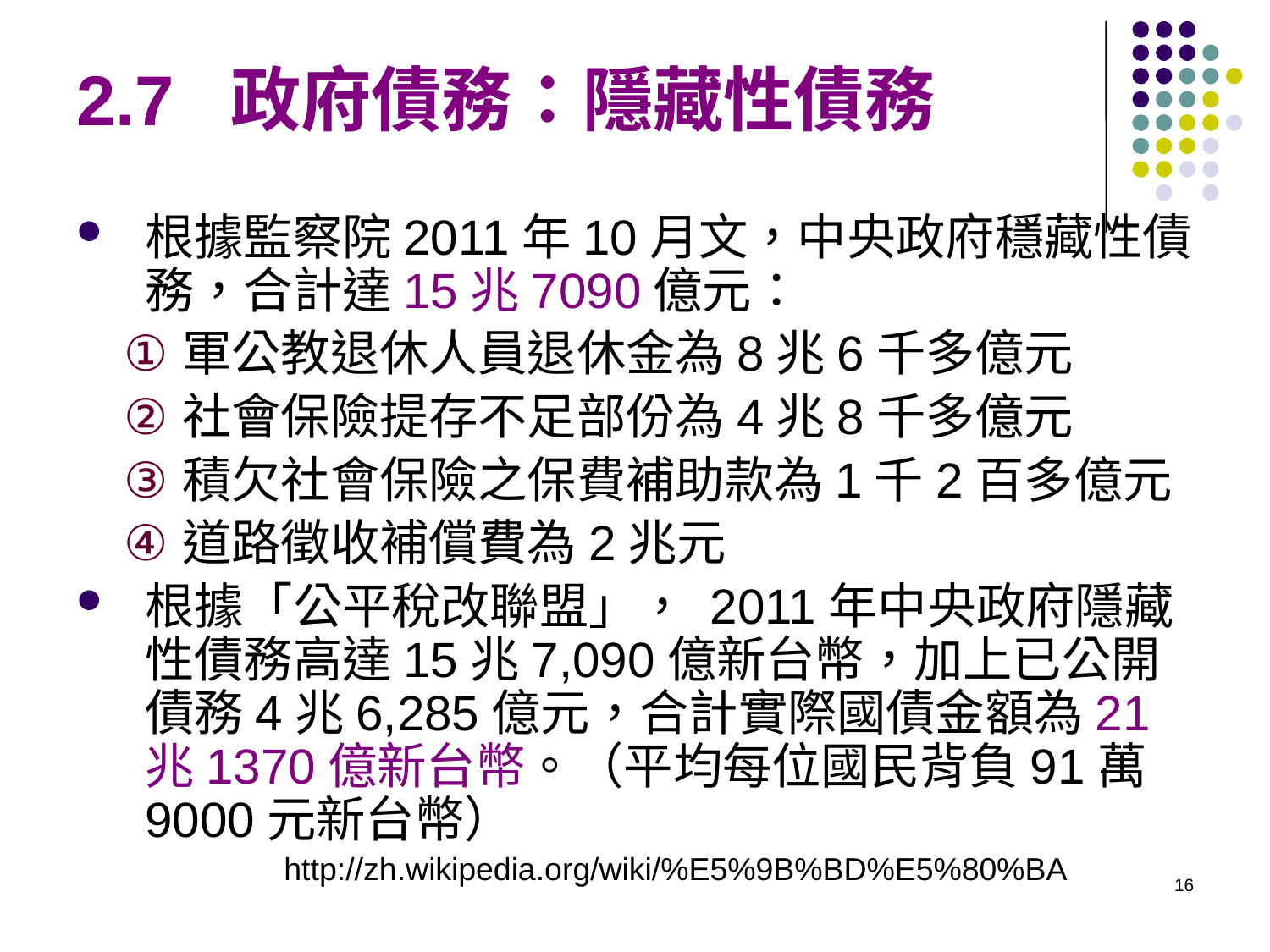

# 2.7  政府債務：隱藏性債務
根據監察院2011年10月文，中央政府穩藏性債務，合計達15兆7090億元：
軍公教退休人員退休金為8兆6千多億元
社會保險提存不足部份為4兆8千多億元
積欠社會保險之保費補助款為1千2百多億元
道路徵收補償費為2兆元
根據「公平稅改聯盟」， 2011年中央政府隱藏性債務高達15兆7,090億新台幣，加上已公開債務4兆6,285億元，合計實際國債金額為21兆1370億新台幣。（平均每位國民背負91萬9000元新台幣）
http://zh.wikipedia.org/wiki/%E5%9B%BD%E5%80%BA
16